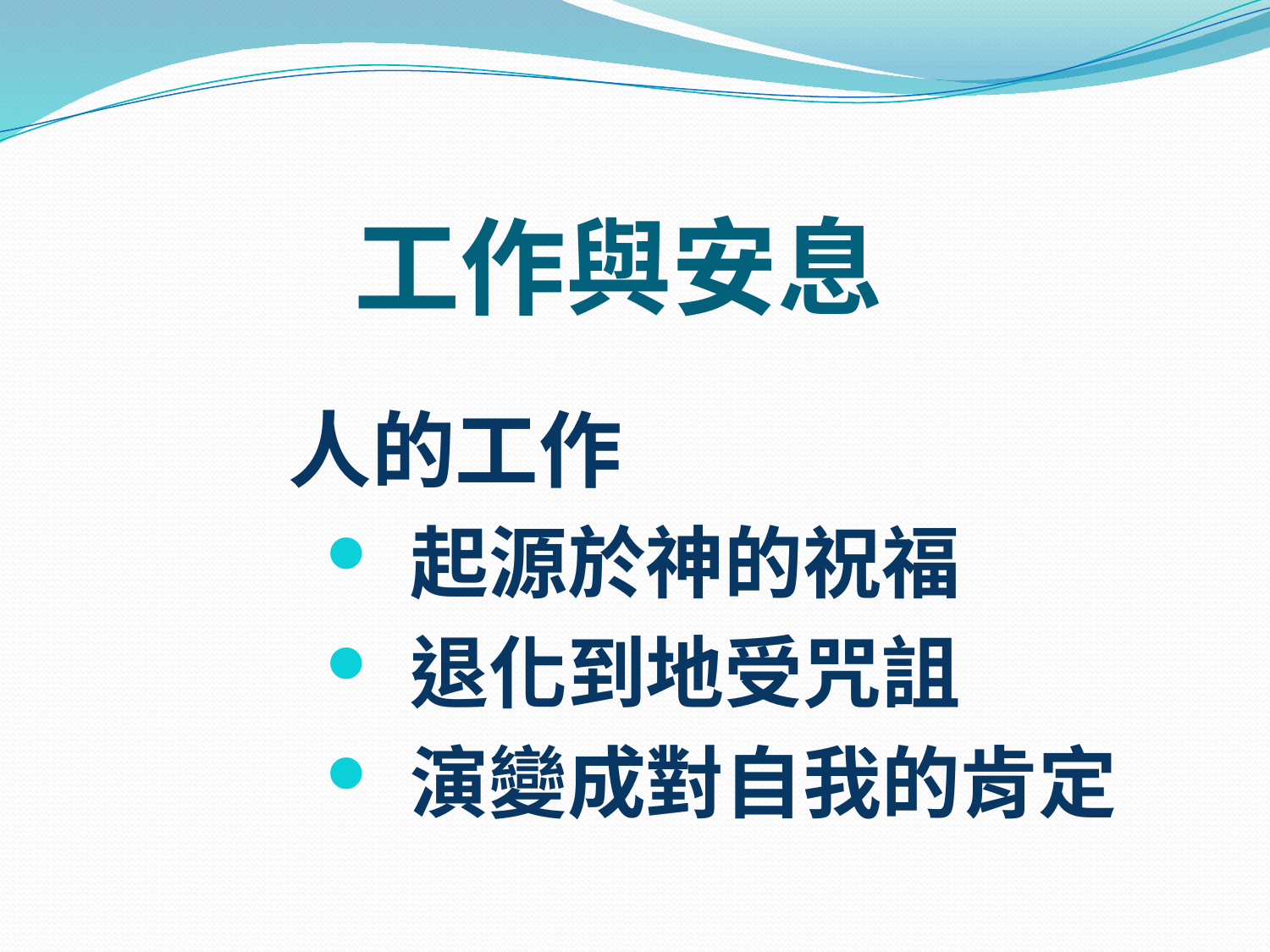

# 工作與安息
人的工作
 起源於神的祝福
 退化到地受咒詛
 演變成對自我的肯定